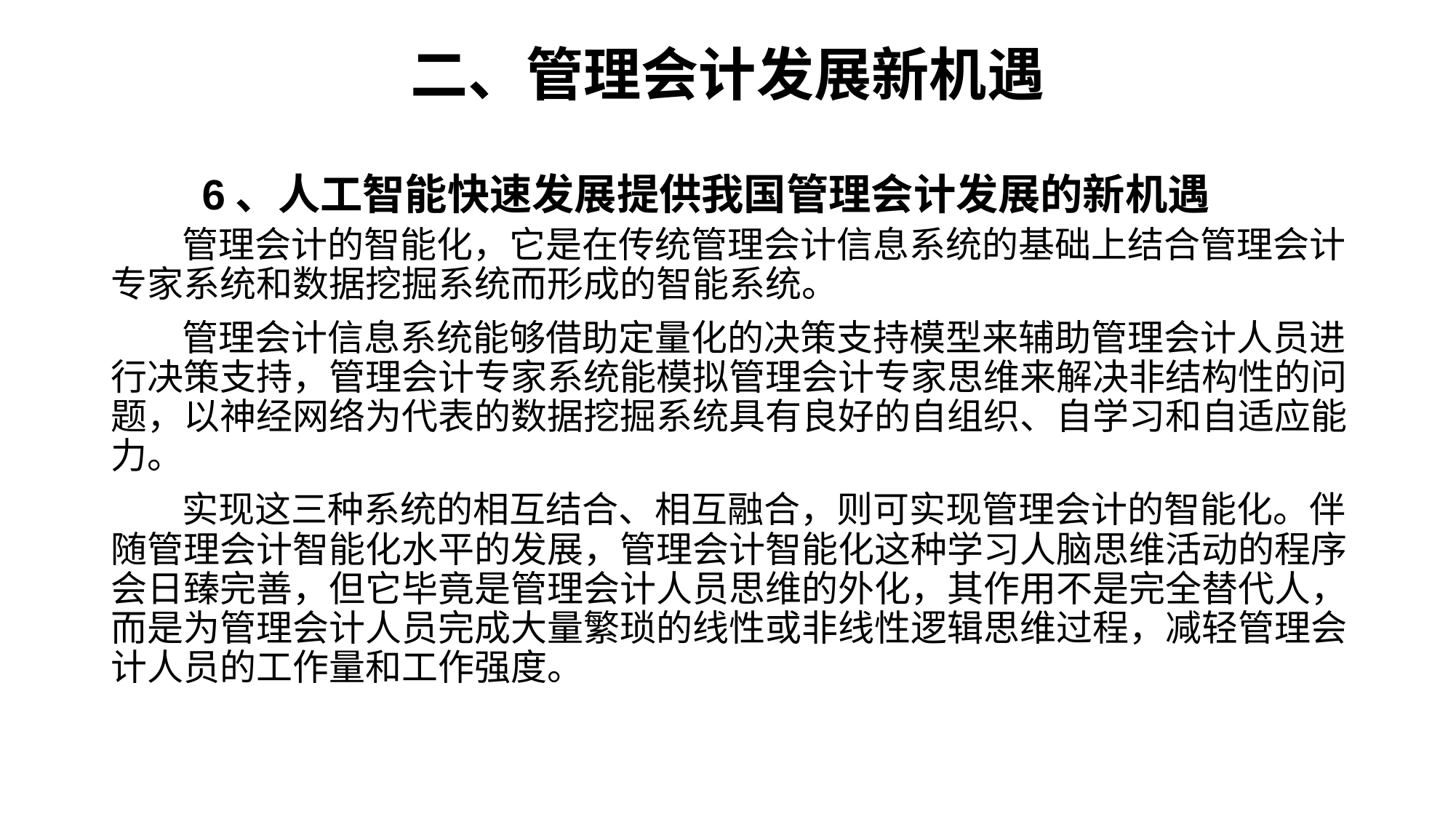

# 二、管理会计发展新机遇
          6、人工智能快速发展提供我国管理会计发展的新机遇
           管理会计的智能化，它是在传统管理会计信息系统的基础上结合管理会计专家系统和数据挖掘系统而形成的智能系统。
           管理会计信息系统能够借助定量化的决策支持模型来辅助管理会计人员进行决策支持，管理会计专家系统能模拟管理会计专家思维来解决非结构性的问题，以神经网络为代表的数据挖掘系统具有良好的自组织、自学习和自适应能力。
           实现这三种系统的相互结合、相互融合，则可实现管理会计的智能化。伴随管理会计智能化水平的发展，管理会计智能化这种学习人脑思维活动的程序会日臻完善，但它毕竟是管理会计人员思维的外化，其作用不是完全替代人，而是为管理会计人员完成大量繁琐的线性或非线性逻辑思维过程，减轻管理会计人员的工作量和工作强度。